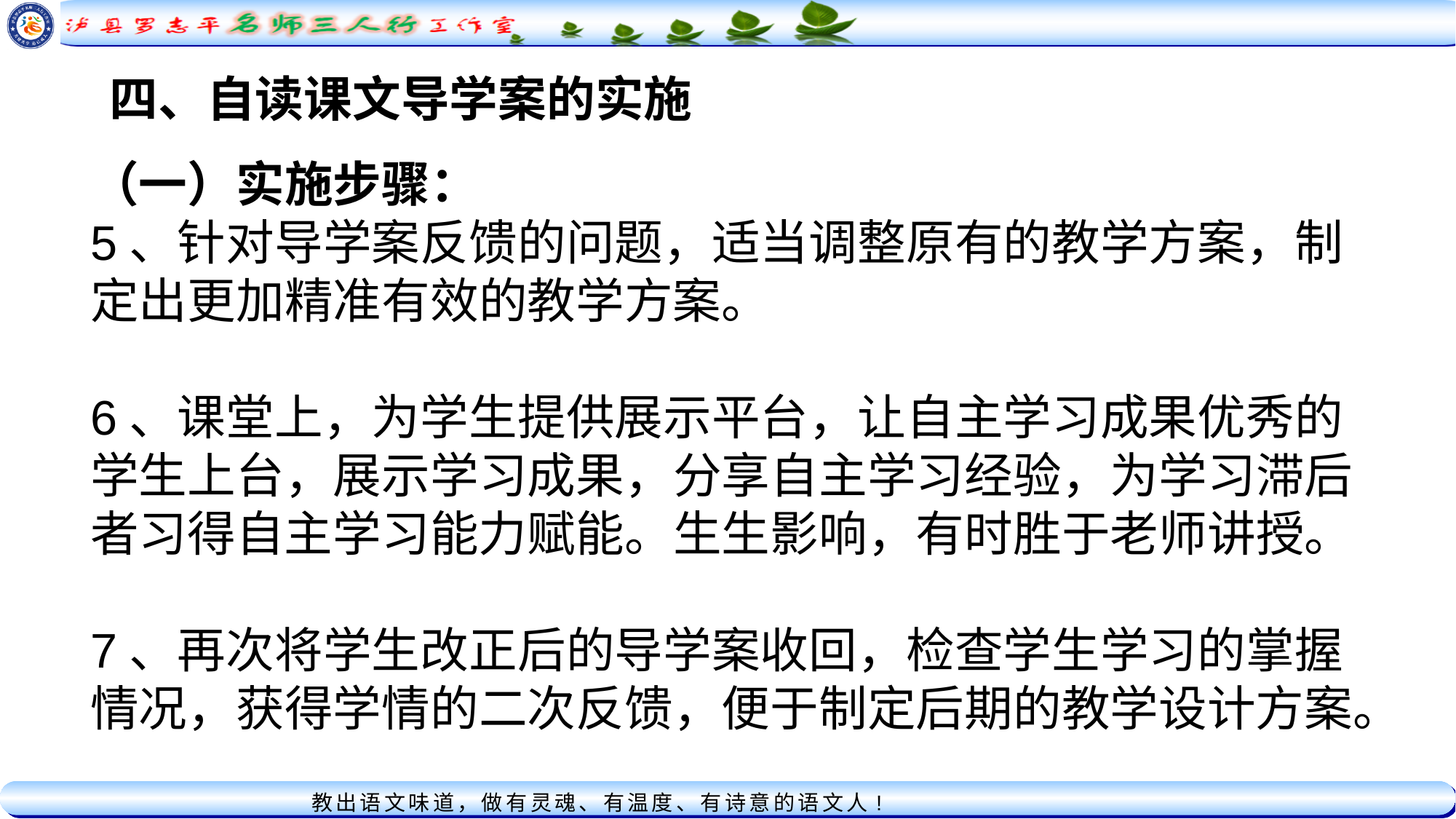

四、自读课文导学案的实施
（一）实施步骤：
5、针对导学案反馈的问题，适当调整原有的教学方案，制定出更加精准有效的教学方案。

6、课堂上，为学生提供展示平台，让自主学习成果优秀的学生上台，展示学习成果，分享自主学习经验，为学习滞后者习得自主学习能力赋能。生生影响，有时胜于老师讲授。

7、再次将学生改正后的导学案收回，检查学生学习的掌握情况，获得学情的二次反馈，便于制定后期的教学设计方案。